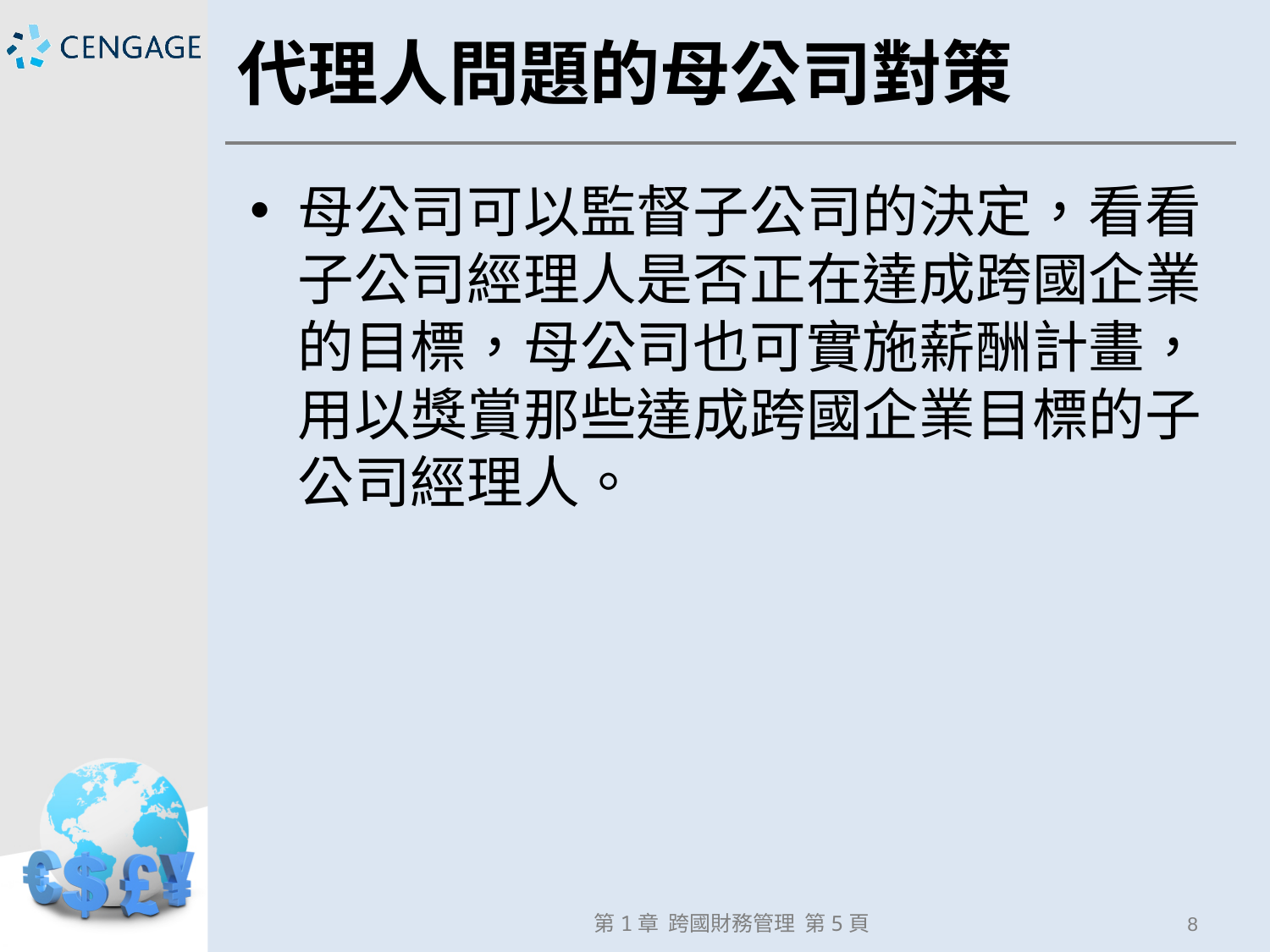

# 代理人問題的母公司對策
母公司可以監督子公司的決定，看看子公司經理人是否正在達成跨國企業的目標，母公司也可實施薪酬計畫，用以獎賞那些達成跨國企業目標的子公司經理人。
第1章  跨國財務管理  第5頁
8